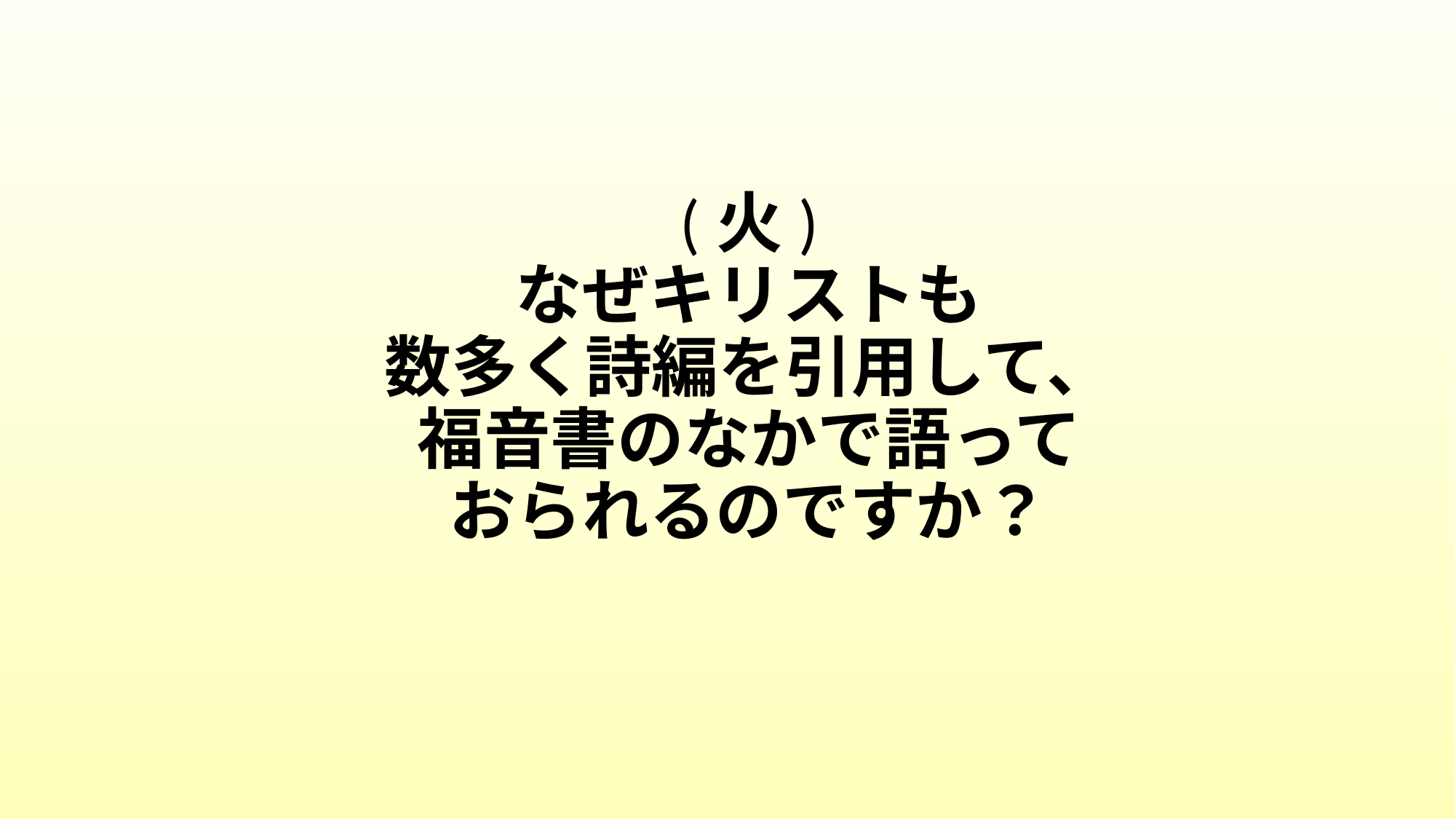

# (火) なぜキリストも 数多く詩編を引用して、 福音書のなかで語って おられるのですか？